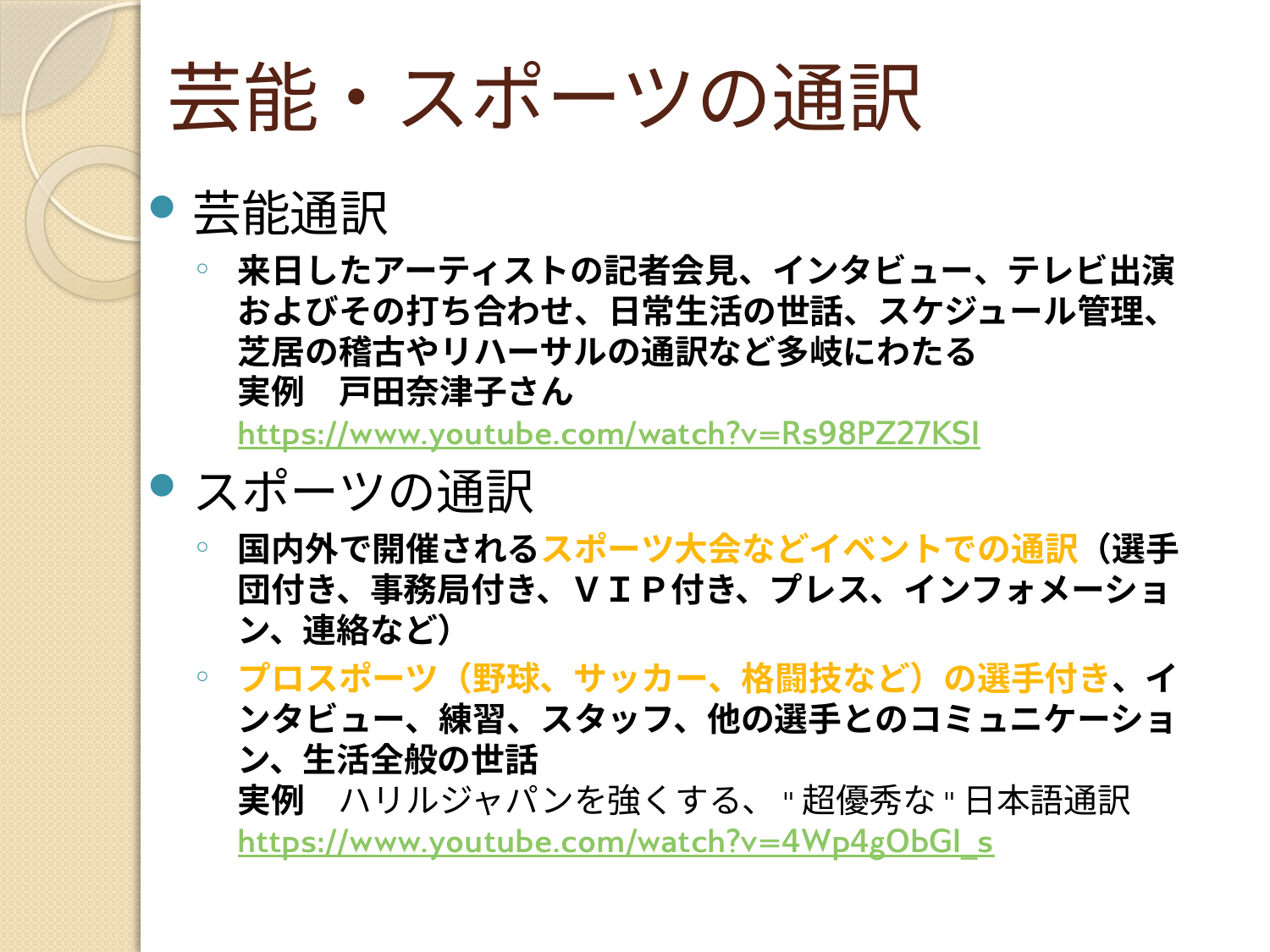

# 芸能・スポーツの通訳
芸能通訳
来日したアーティストの記者会見、インタビュー、テレビ出演およびその打ち合わせ、日常生活の世話、スケジュール管理、芝居の稽古やリハーサルの通訳など多岐にわたる
実例　戸田奈津子さん
https://www.youtube.com/watch?v=Rs98PZ27KSI
スポーツの通訳
国内外で開催されるスポーツ大会などイベントでの通訳（選手団付き、事務局付き、ＶＩＰ付き、プレス、インフォメーション、連絡など）
プロスポーツ（野球、サッカー、格闘技など）の選手付き、インタビュー、練習、スタッフ、他の選手とのコミュニケーション、生活全般の世話
実例　ハリルジャパンを強くする、"超優秀な"日本語通訳　
https://www.youtube.com/watch?v=4Wp4gObGI_s